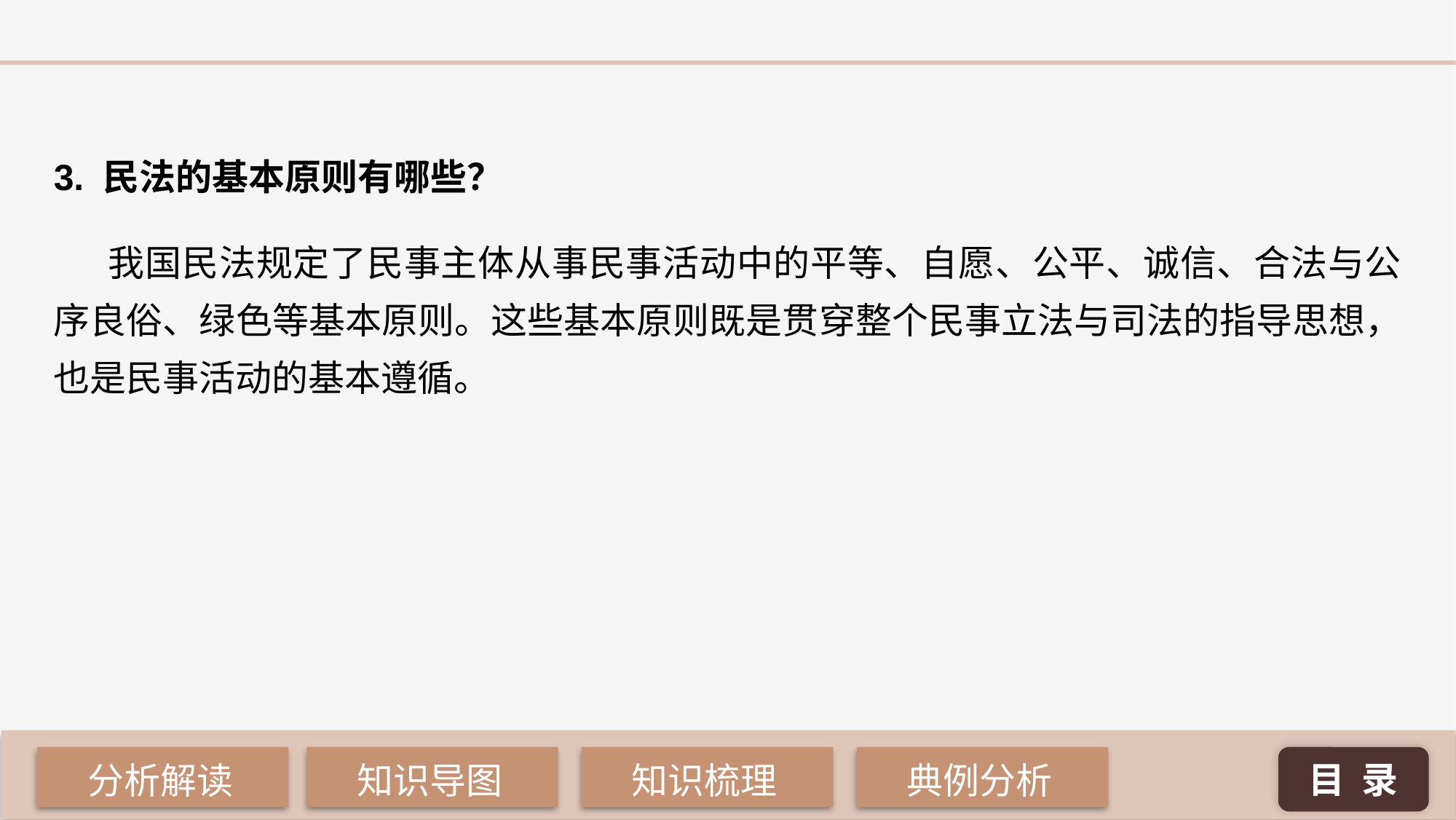

3. 民法的基本原则有哪些？
我国民法规定了民事主体从事民事活动中的平等、自愿、公平、诚信、合法与公序良俗、绿色等基本原则。这些基本原则既是贯穿整个民事立法与司法的指导思想，也是民事活动的基本遵循。